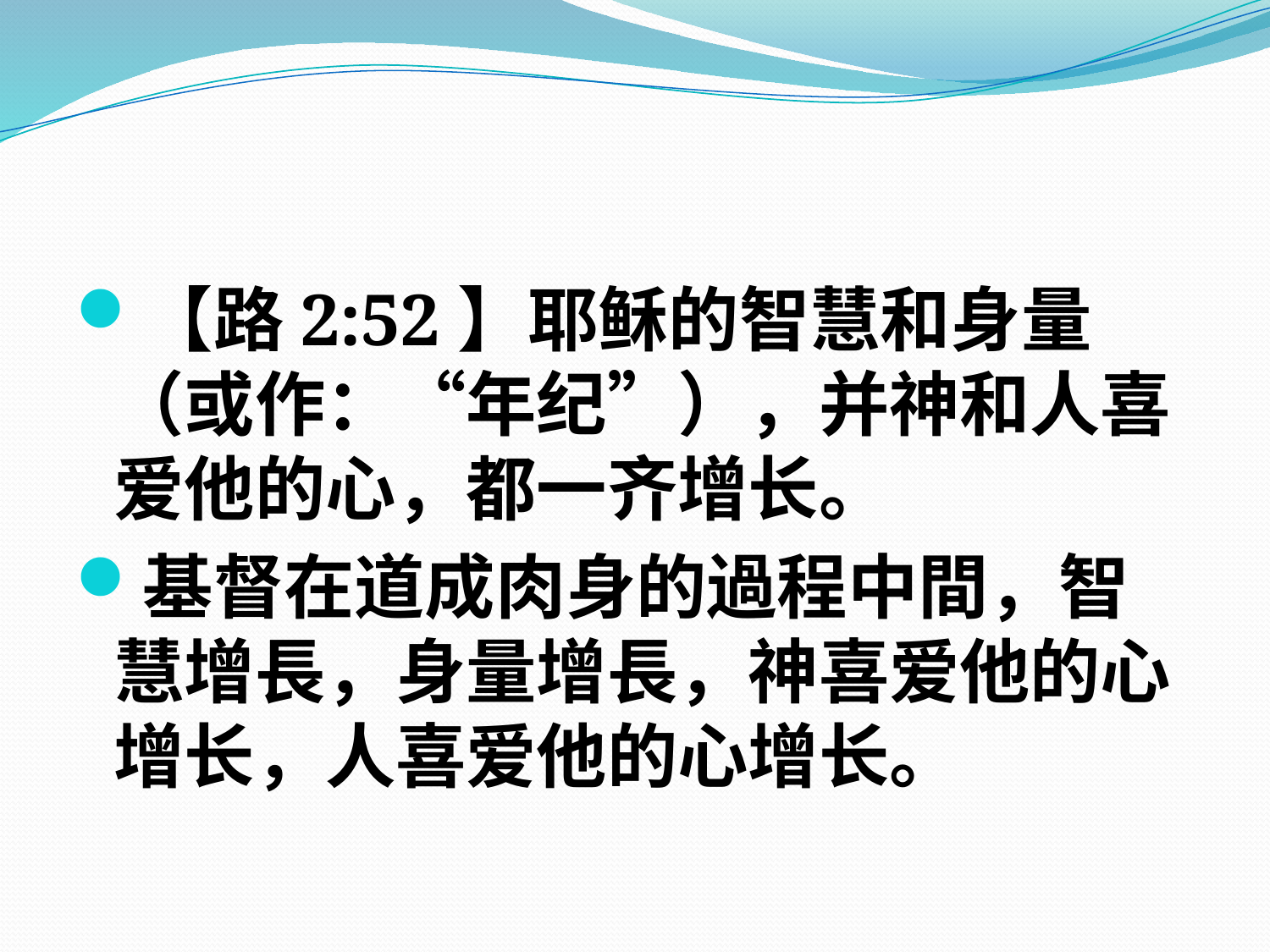

#
【路2:52】耶稣的智慧和身量（或作：“年纪”），并神和人喜爱他的心，都一齐增长。
基督在道成肉身的過程中間，智慧增長，身量增長，神喜爱他的心增长，人喜爱他的心增长。